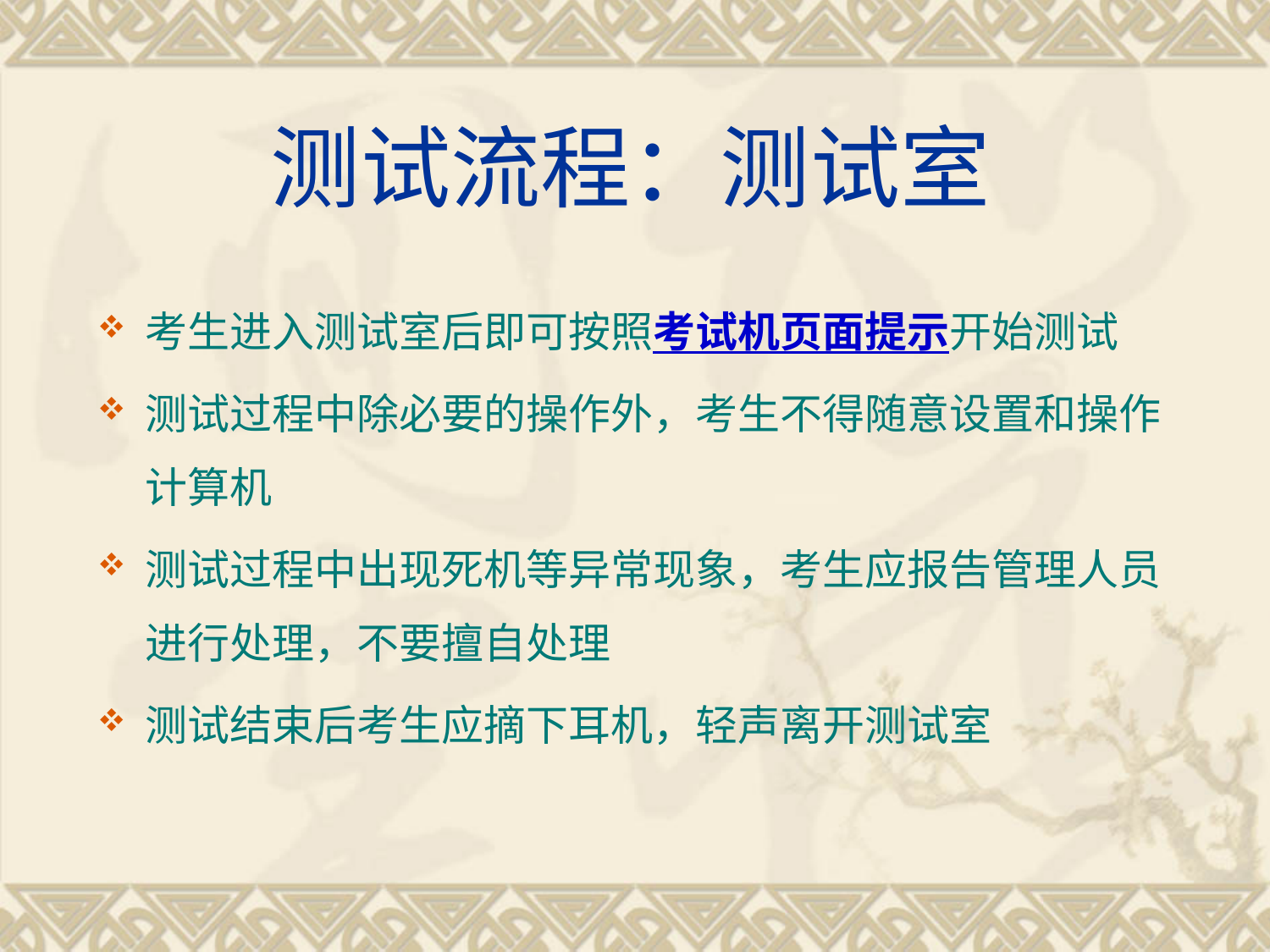

# 测试流程：测试室
考生进入测试室后即可按照考试机页面提示开始测试
测试过程中除必要的操作外，考生不得随意设置和操作计算机
测试过程中出现死机等异常现象，考生应报告管理人员进行处理，不要擅自处理
测试结束后考生应摘下耳机，轻声离开测试室